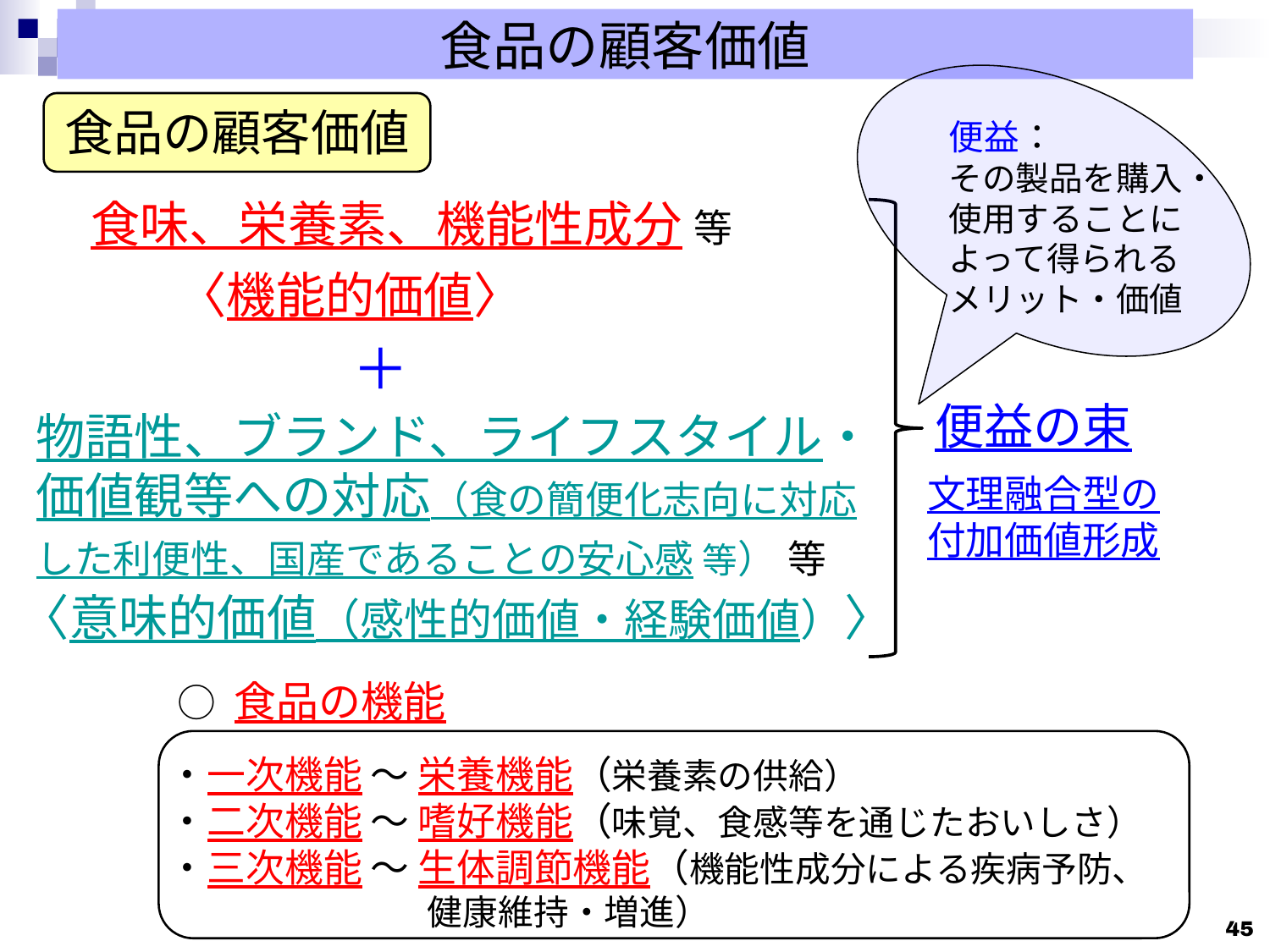

食品の顧客価値

食品の顧客価値
便益：
その製品を購入・
使用することに
よって得られる
メリット・価値
食味、栄養素、機能性成分 等

〈機能的価値〉
＋
便益の束
物語性、ブランド、ライフスタイル・価値観等への対応（食の簡便化志向に対応
した利便性、国産であることの安心感 等） 等
〈意味的価値（感性的価値・経験価値）〉
文理融合型の付加価値形成
○ 食品の機能

・一次機能 ～ 栄養機能（栄養素の供給）
・二次機能 ～ 嗜好機能（味覚、食感等を通じたおいしさ）
・三次機能 ～ 生体調節機能（機能性成分による疾病予防、
                                健康維持・増進）
45